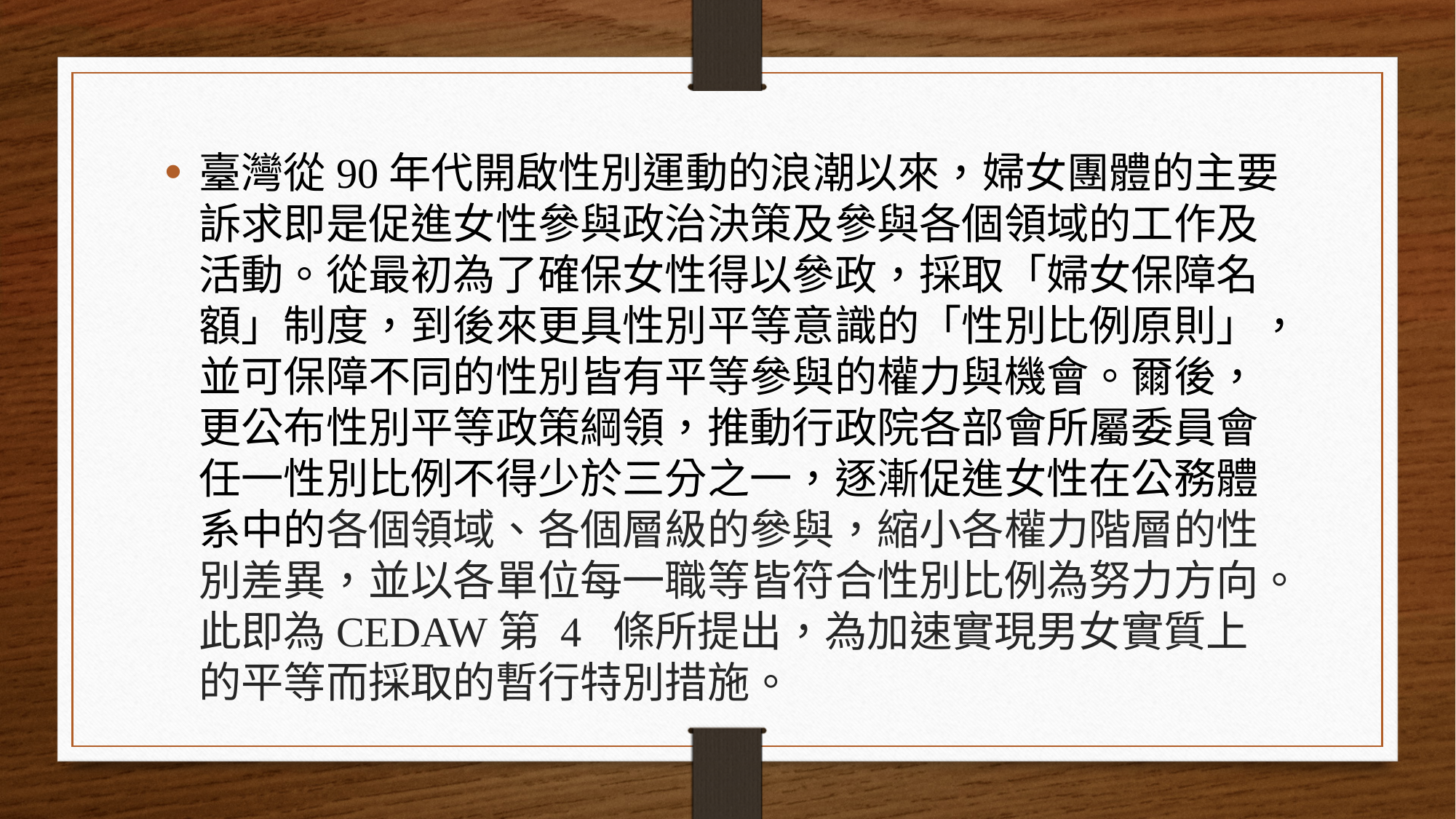

臺灣從90年代開啟性別運動的浪潮以來，婦女團體的主要訴求即是促進女性參與政治決策及參與各個領域的工作及活動。從最初為了確保女性得以參政，採取「婦女保障名額」制度，到後來更具性別平等意識的「性別比例原則」，並可保障不同的性別皆有平等參與的權力與機會。爾後，更公布性別平等政策綱領，推動行政院各部會所屬委員會任一性別比例不得少於三分之一，逐漸促進女性在公務體系中的各個領域、各個層級的參與，縮小各權力階層的性別差異，並以各單位每一職等皆符合性別比例為努力方向。此即為CEDAW第 4  條所提出，為加速實現男女實質上的平等而採取的暫行特別措施。